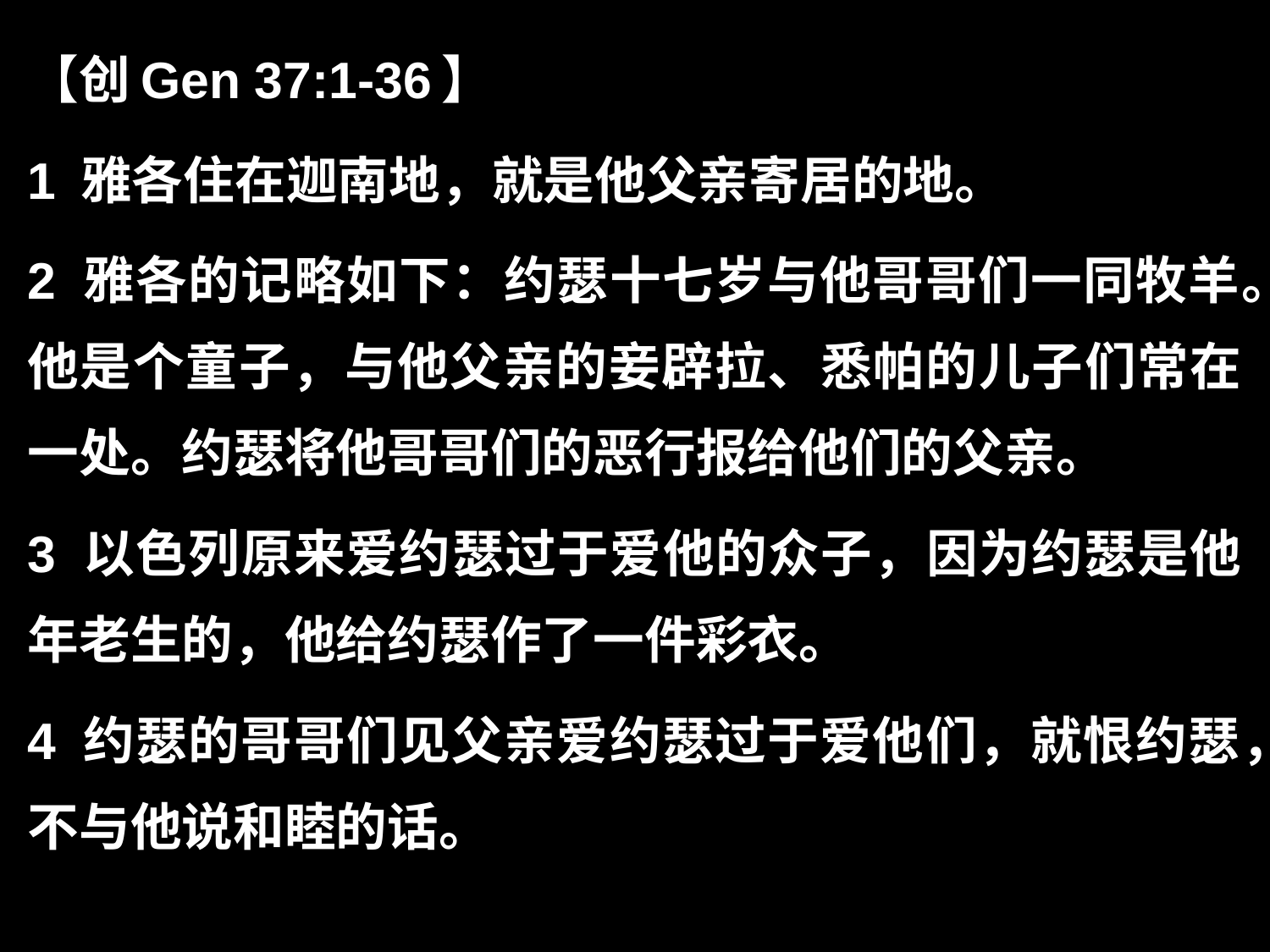

【创Gen 37:1-36】
1 雅各住在迦南地，就是他父亲寄居的地。
2 雅各的记略如下：约瑟十七岁与他哥哥们一同牧羊。他是个童子，与他父亲的妾辟拉、悉帕的儿子们常在一处。约瑟将他哥哥们的恶行报给他们的父亲。
3 以色列原来爱约瑟过于爱他的众子，因为约瑟是他年老生的，他给约瑟作了一件彩衣。
4 约瑟的哥哥们见父亲爱约瑟过于爱他们，就恨约瑟，不与他说和睦的话。